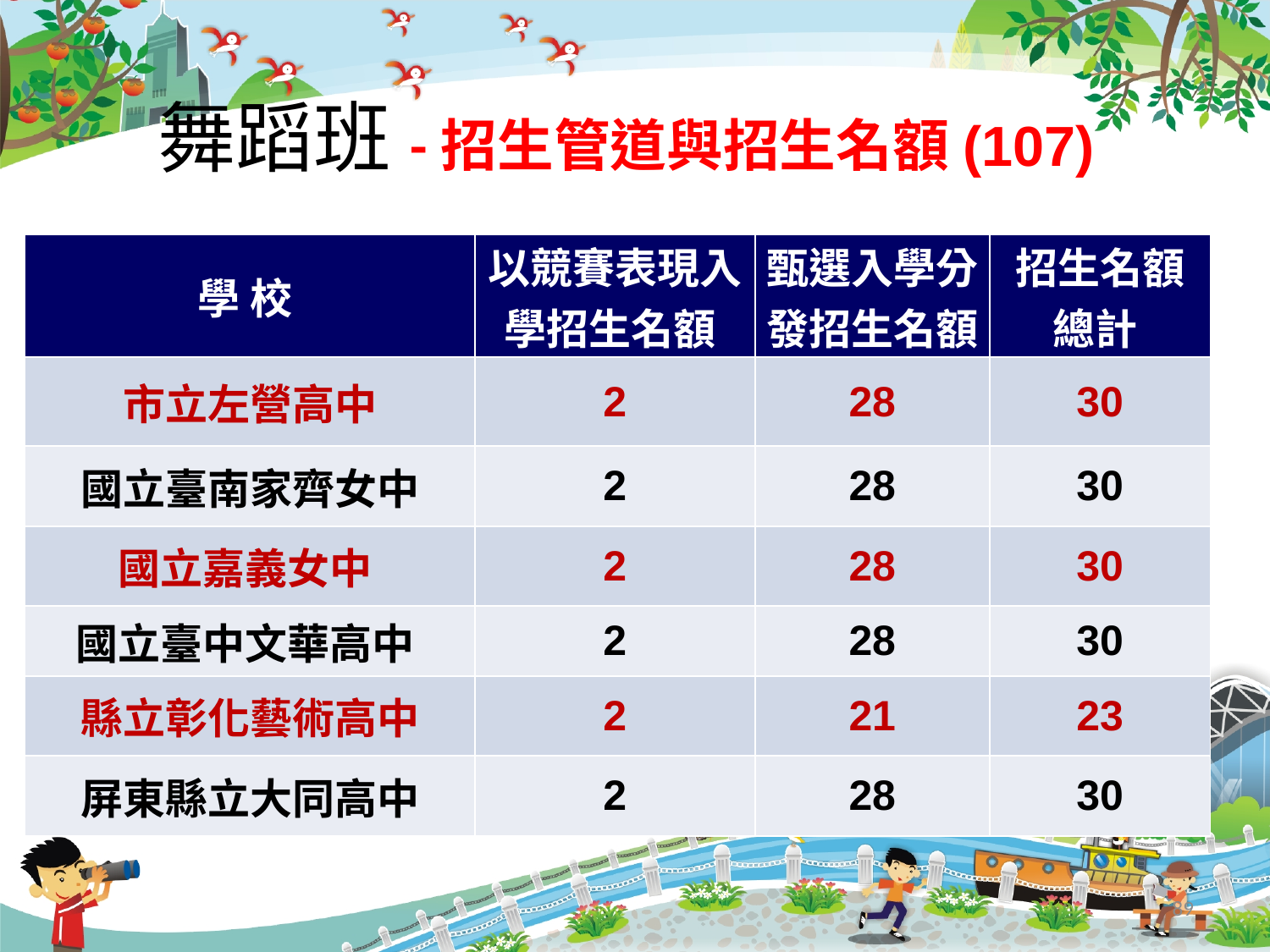

# 舞蹈班-招生管道與招生名額(107)
| 學 校 | 以競賽表現入學招生名額 | 甄選入學分發招生名額 | 招生名額 總計 |
| --- | --- | --- | --- |
| 市立左營高中 | 2 | 28 | 30 |
| 國立臺南家齊女中 | 2 | 28 | 30 |
| 國立嘉義女中 | 2 | 28 | 30 |
| 國立臺中文華高中 | 2 | 28 | 30 |
| 縣立彰化藝術高中 | 2 | 21 | 23 |
| 屏東縣立大同高中 | 2 | 28 | 30 |
89